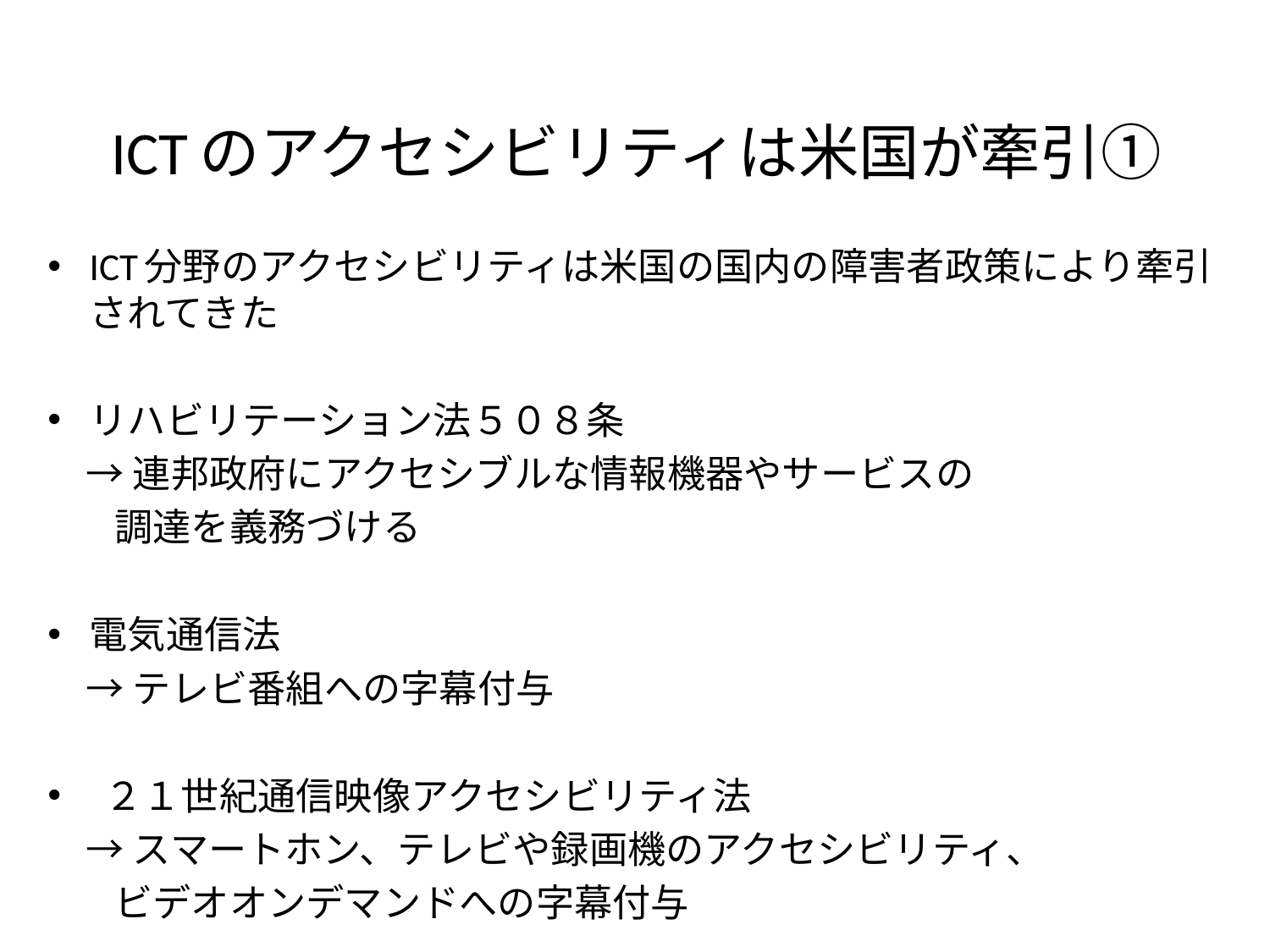

# ICTのアクセシビリティは米国が牽引①
ICT分野のアクセシビリティは米国の国内の障害者政策により牽引されてきた

リハビリテーション法５０８条
　→ 連邦政府にアクセシブルな情報機器やサービスの
       調達を義務づける

電気通信法
　→ テレビ番組への字幕付与

 ２１世紀通信映像アクセシビリティ法
　→ スマートホン、テレビや録画機のアクセシビリティ、
       ビデオオンデマンドへの字幕付与